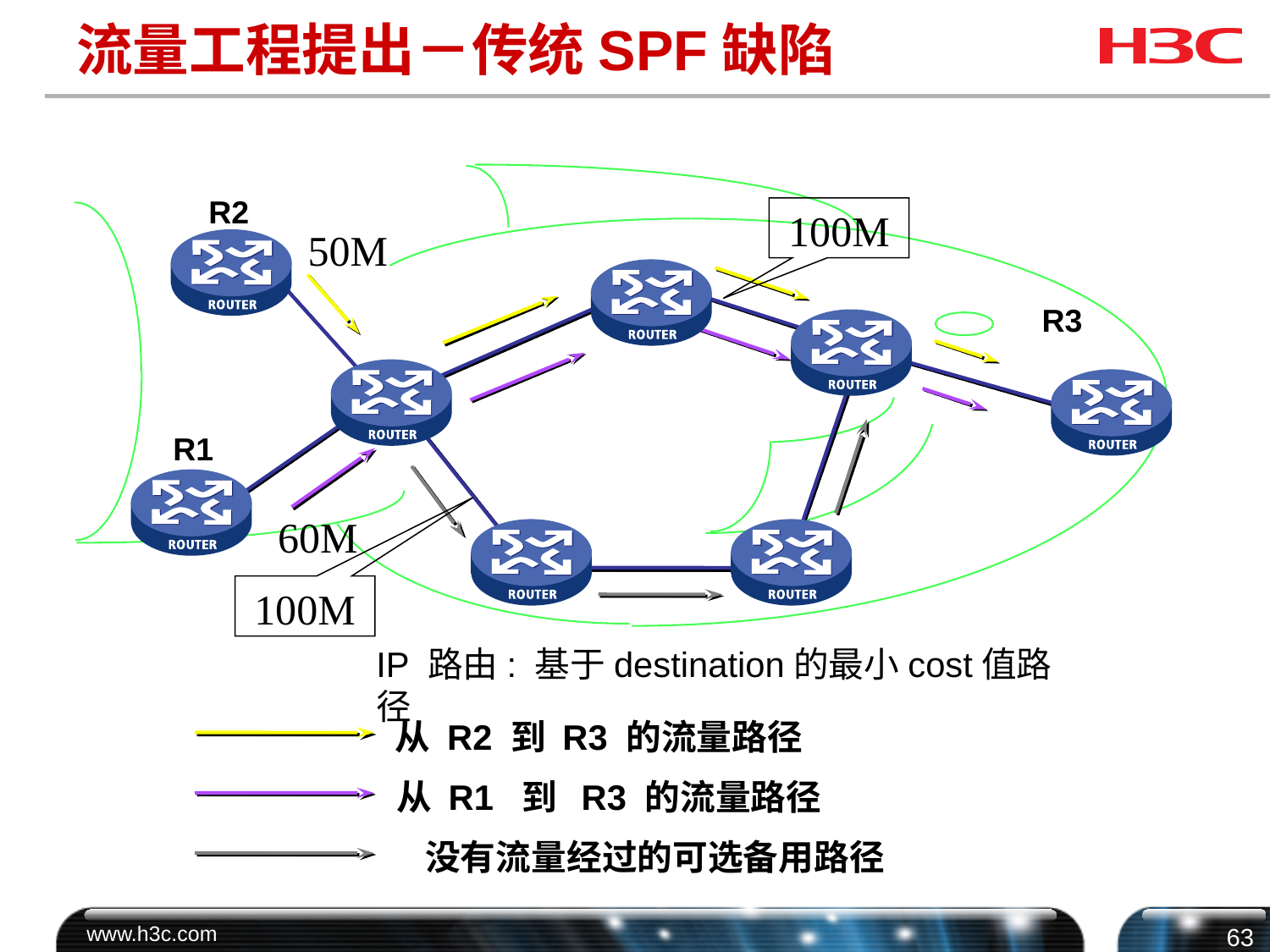

# 流量工程提出－传统SPF缺陷

R2
100M

50M

R3

R1

60M

100M

IP 路由: 基于destination的最小cost值路径

从 R2 到 R3 的流量路径

从 R1  到  R3 的流量路径

 没有流量经过的可选备用路径